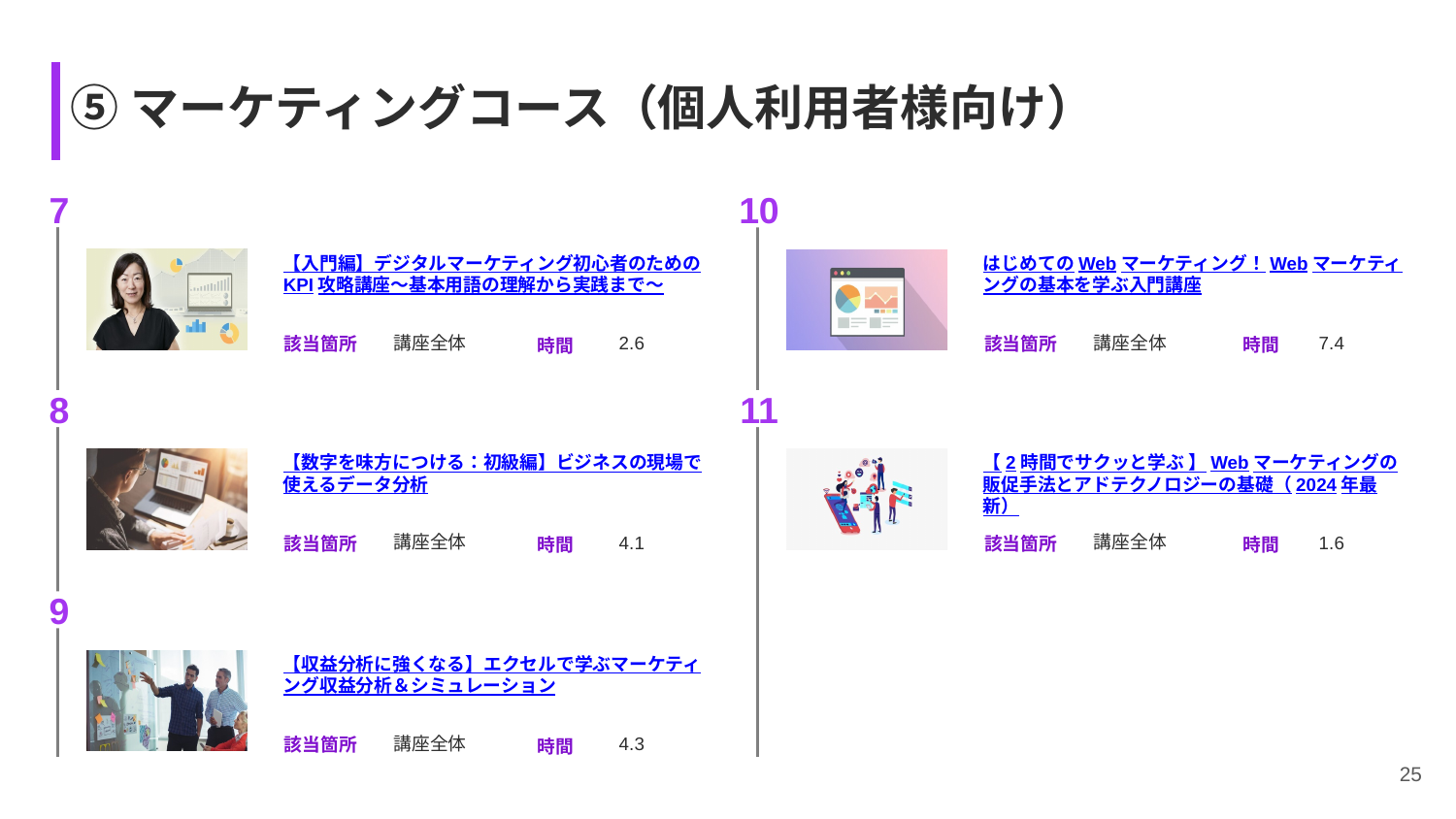

# ⑤マーケティングコース（個人利用者様向け）
7
10

【入門編】デジタルマーケティング初心者のためのKPI攻略講座～基本用語の理解から実践まで～
はじめてのWebマーケティング！Webマーケティングの基本を学ぶ入門講座

講座全体
講座全体
2.6
7.4
8
11

【数字を味方につける：初級編】ビジネスの現場で使えるデータ分析
【2時間でサクッと学ぶ 】Webマーケティングの販促手法とアドテクノロジーの基礎（2024年最新）

講座全体
講座全体
4.1
1.6
9

【収益分析に強くなる】エクセルで学ぶマーケティング収益分析＆シミュレーション

講座全体
4.3
25